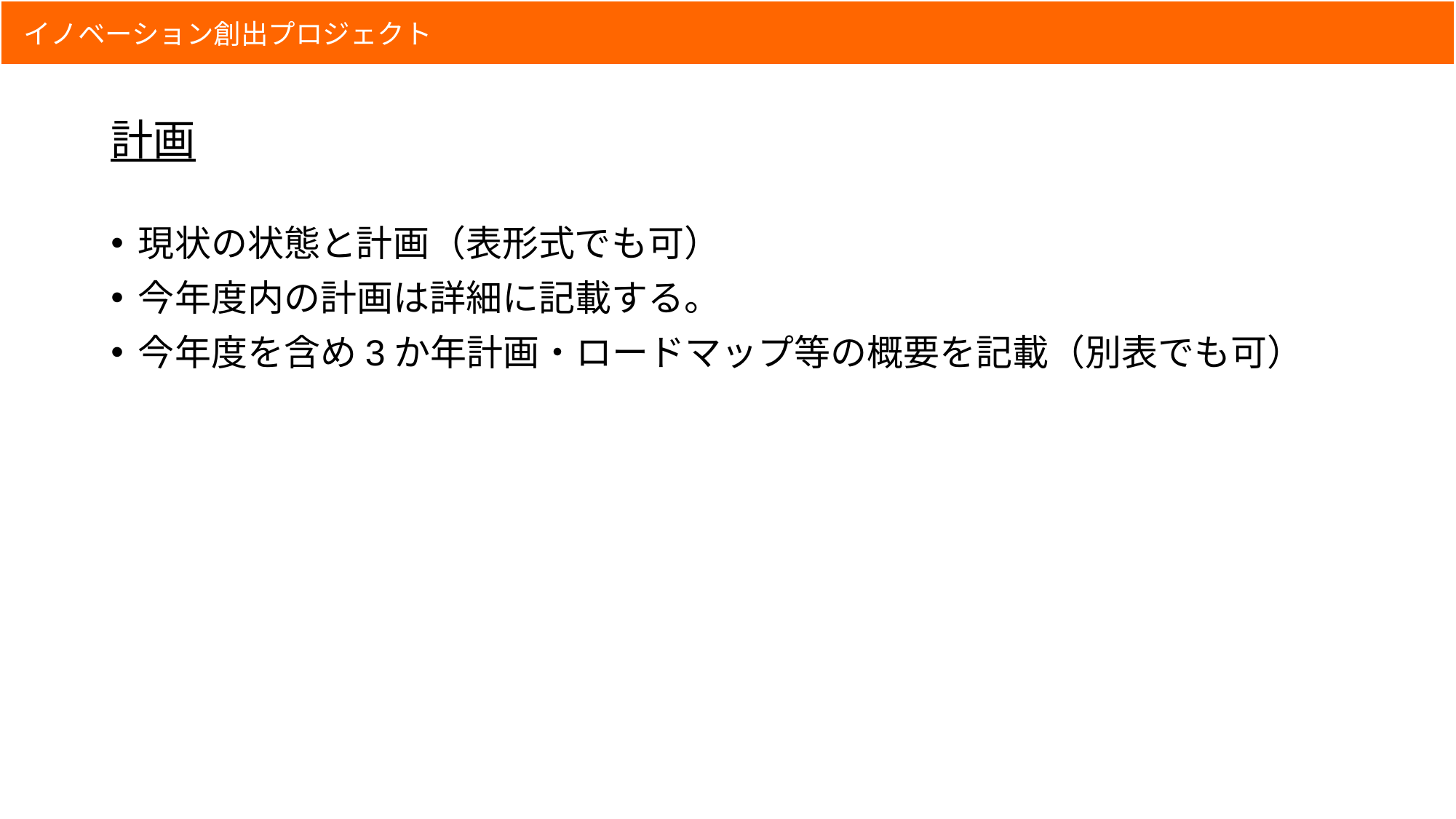

# 計画
現状の状態と計画（表形式でも可）
今年度内の計画は詳細に記載する。
今年度を含め3か年計画・ロードマップ等の概要を記載（別表でも可）